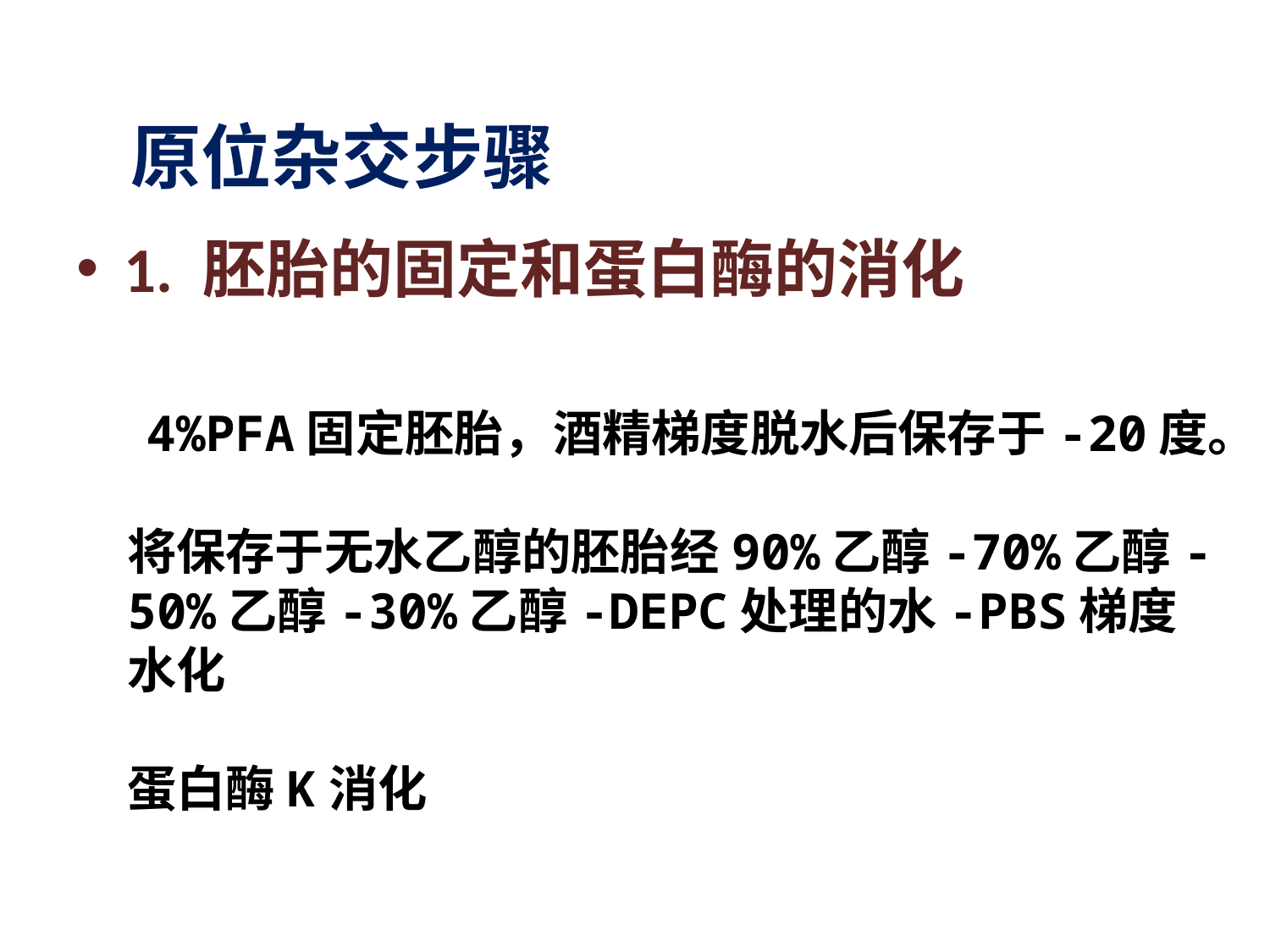

原位杂交步骤
1. 胚胎的固定和蛋白酶的消化
 4%PFA固定胚胎，酒精梯度脱水后保存于-20度。

将保存于无水乙醇的胚胎经90%乙醇-70%乙醇-50%乙醇-30%乙醇-DEPC处理的水-PBS梯度水化

蛋白酶K消化